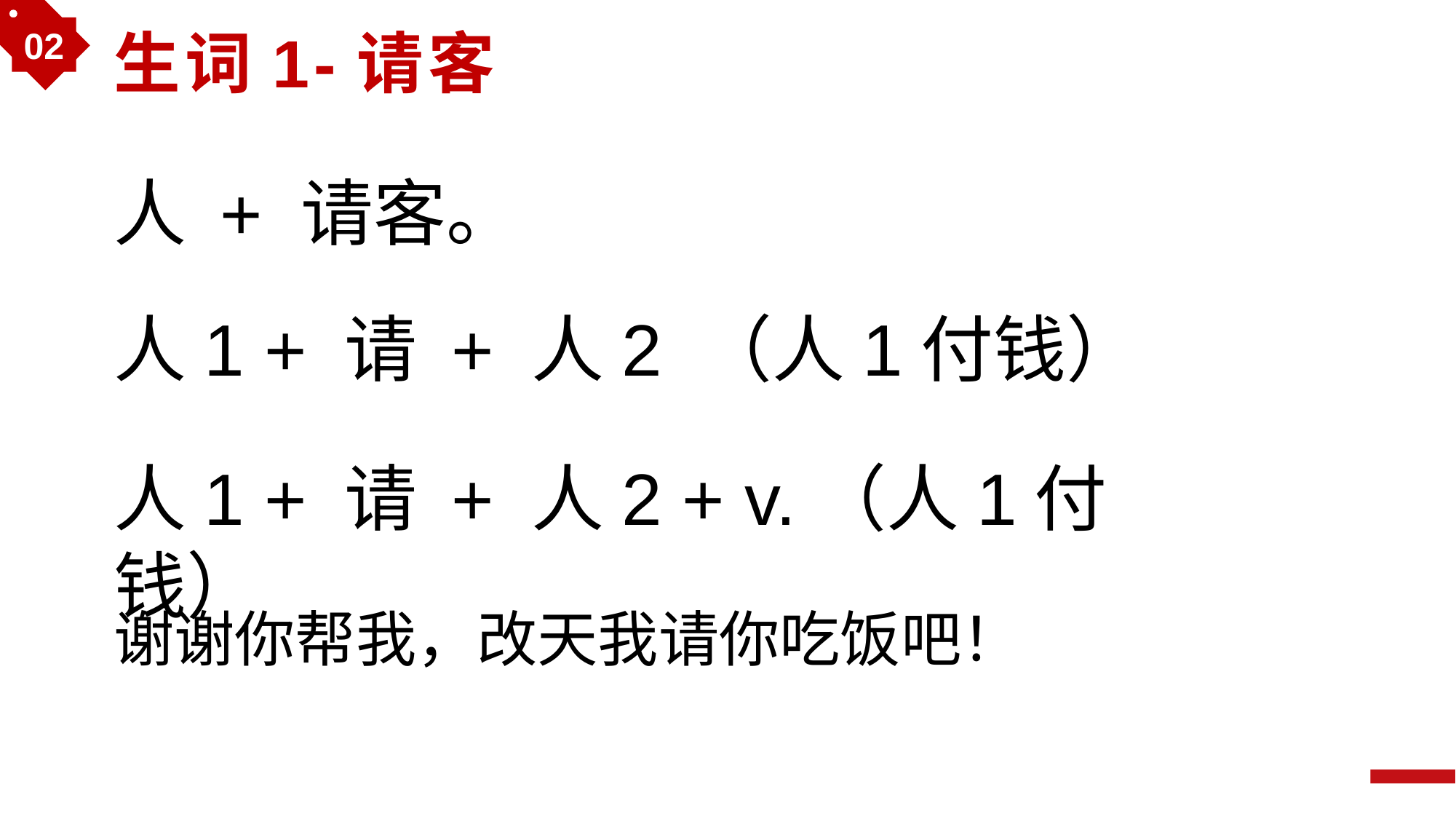

02
生词1-请客
人 + 请客。

人1 + 请 + 人2 （人1付钱）

人1 + 请 + 人2 + v.（人1付钱）

谢谢你帮我，改天我请你吃饭吧！